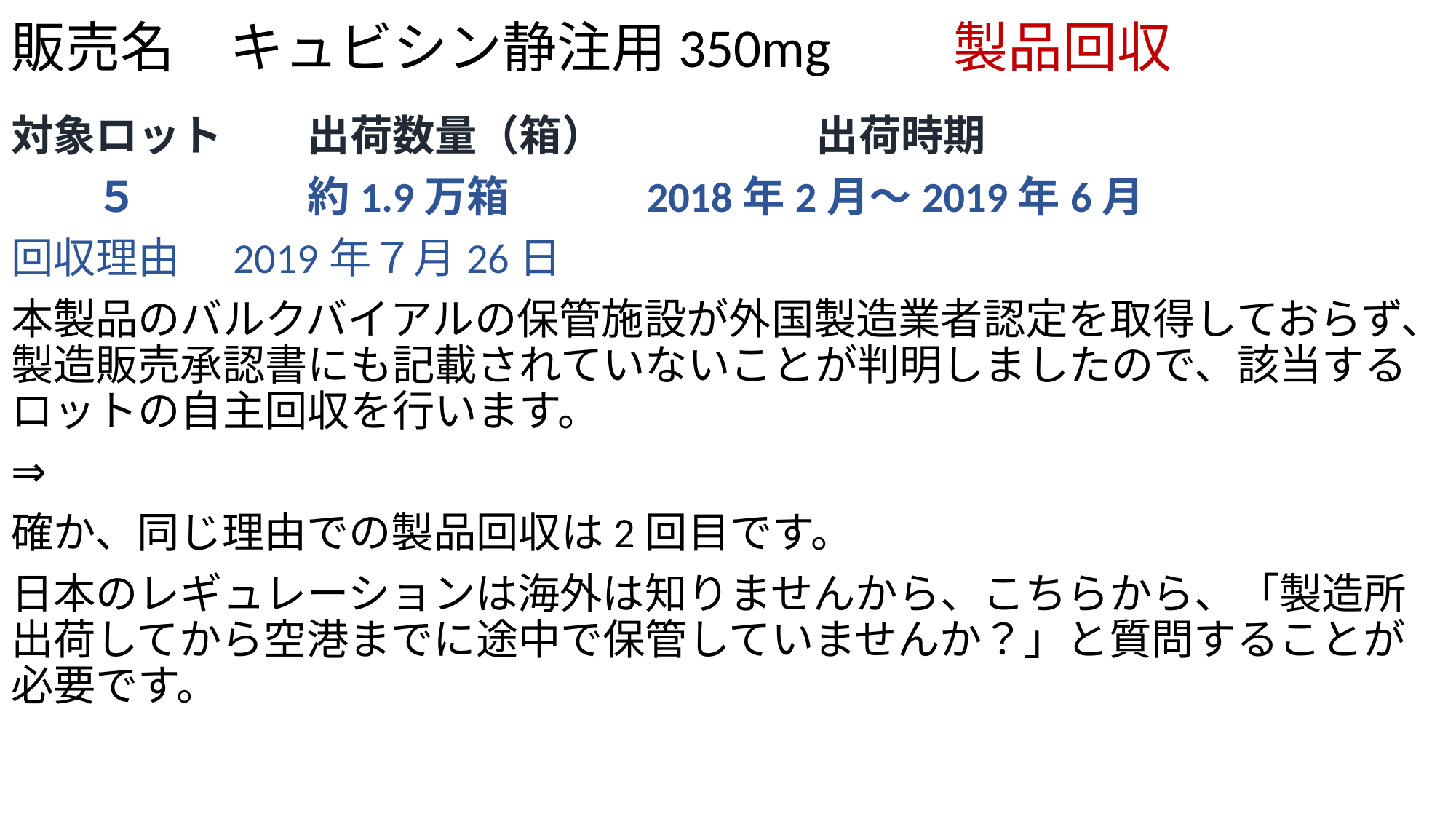

# 販売名　キュビシン静注用350mg　　製品回収
対象ロット　　出荷数量（箱）　　　　　出荷時期
　　５　　　　約1.9万箱　　　2018年2月～2019年6月
回収理由　2019年７月26日
本製品のバルクバイアルの保管施設が外国製造業者認定を取得しておらず、製造販売承認書にも記載されていないことが判明しましたので、該当するロットの自主回収を行います。
⇒
確か、同じ理由での製品回収は2回目です。
日本のレギュレーションは海外は知りませんから、こちらから、「製造所出荷してから空港までに途中で保管していませんか？」と質問することが必要です。